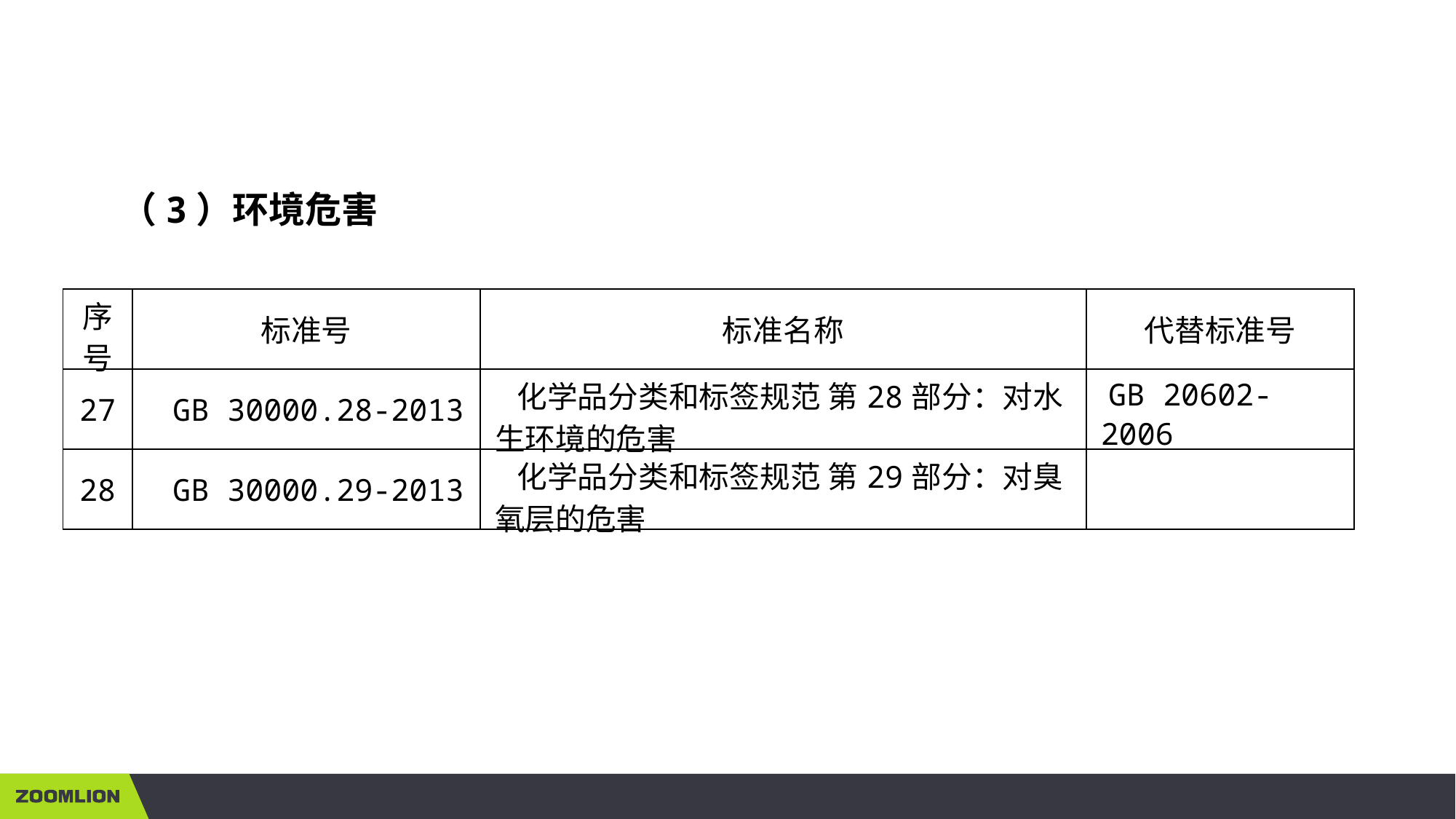

（3）环境危害
| 序号 | 标准号 | 标准名称 | 代替标准号 |
| --- | --- | --- | --- |
| 27 | GB 30000.28-2013 | 化学品分类和标签规范 第28部分：对水生环境的危害 | GB 20602-2006 |
| 28 | GB 30000.29-2013 | 化学品分类和标签规范 第29部分：对臭氧层的危害 |  |